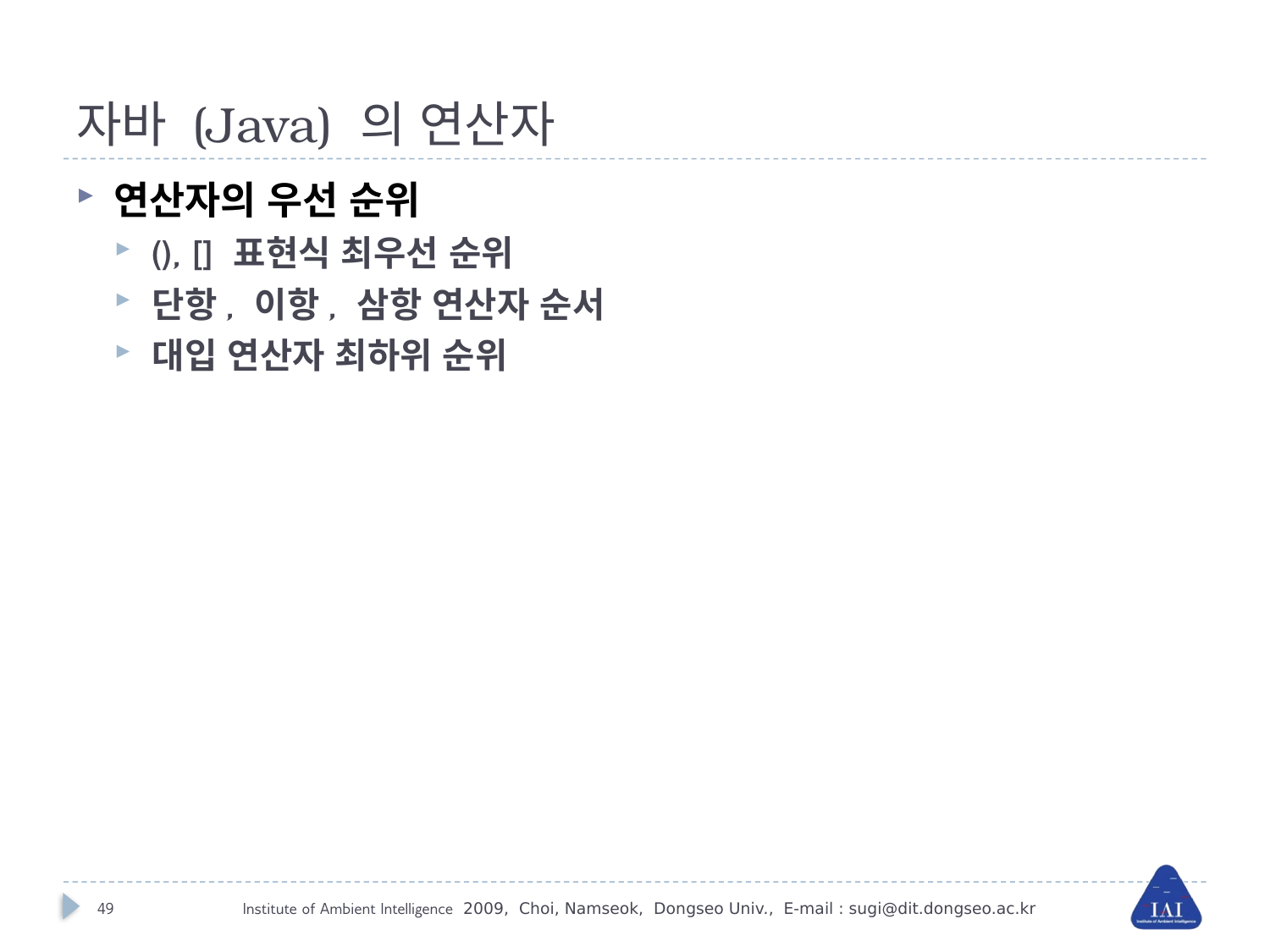

# 자바 (Java) 의 연산자
연산자의 우선 순위
(), [] 표현식 최우선 순위
단항, 이항, 삼항 연산자 순서
대입 연산자 최하위 순위